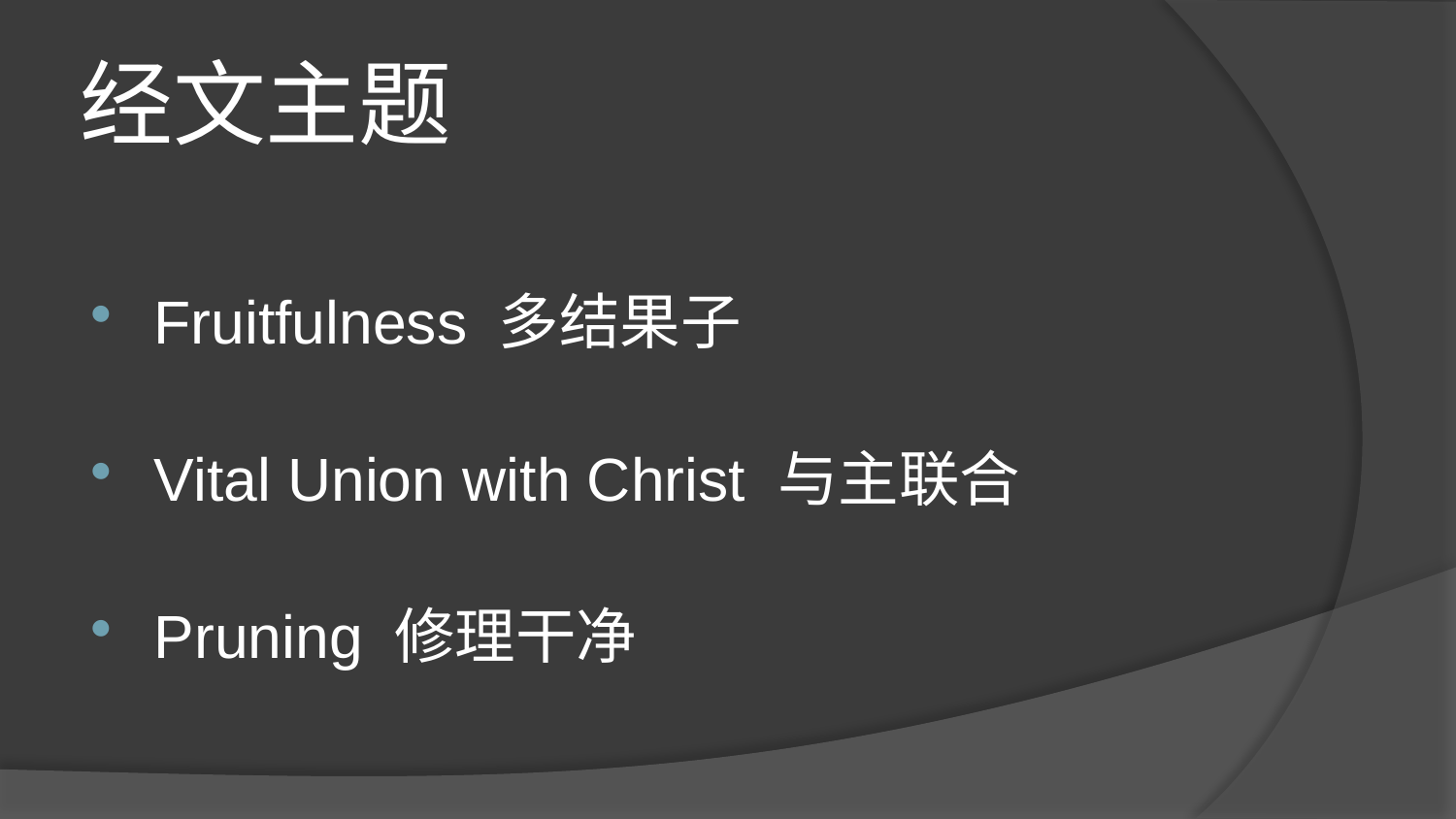

# 经文主题

Fruitfulness 多结果子
Vital Union with Christ 与主联合
Pruning 修理干净